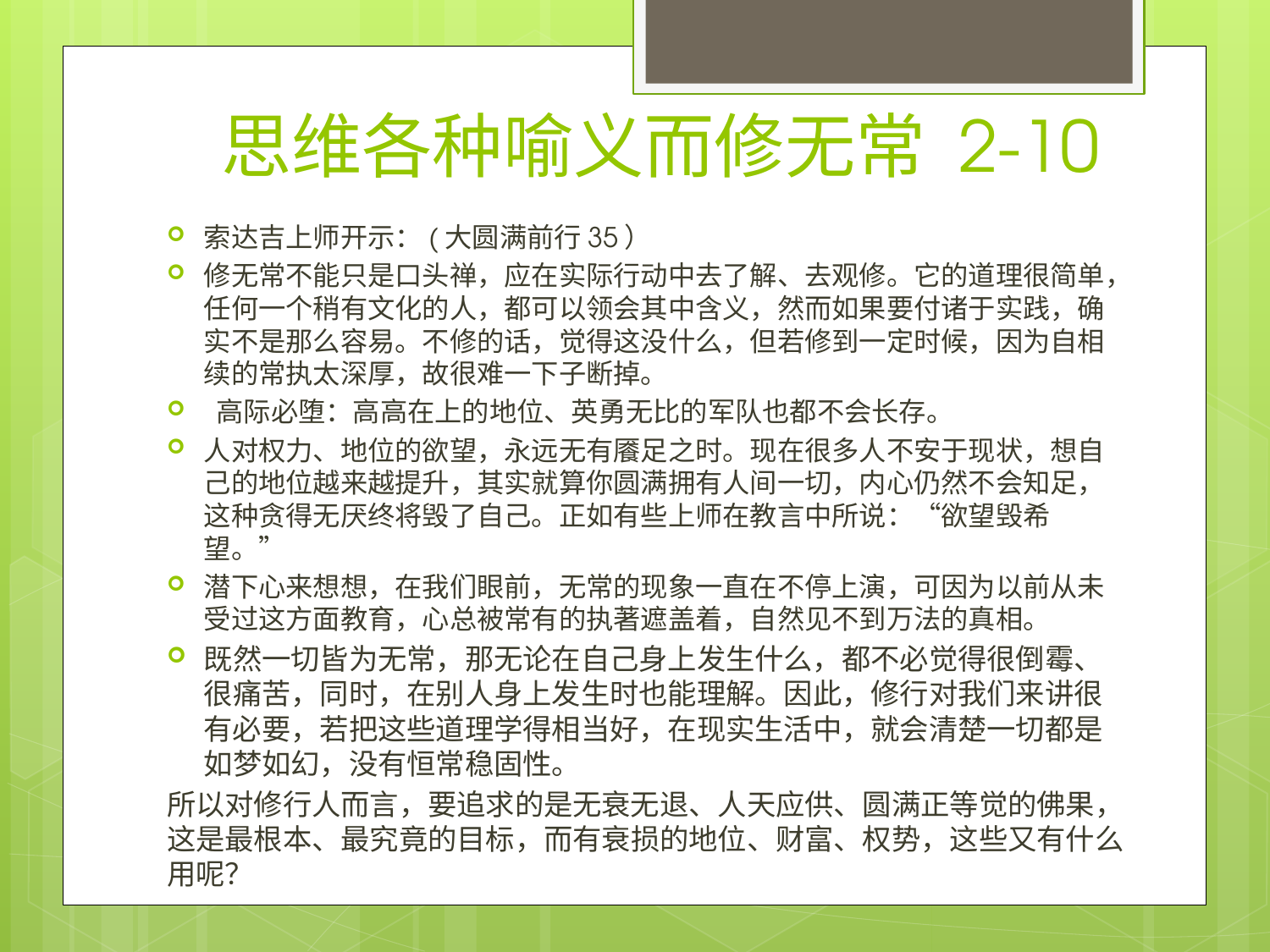

# 思维各种喻义而修无常 2-10
索达吉上师开示：(大圆满前行35）
修无常不能只是口头禅，应在实际行动中去了解、去观修。它的道理很简单，任何一个稍有文化的人，都可以领会其中含义，然而如果要付诸于实践，确实不是那么容易。不修的话，觉得这没什么，但若修到一定时候，因为自相续的常执太深厚，故很难一下子断掉。
 高际必堕：高高在上的地位、英勇无比的军队也都不会长存。
人对权力、地位的欲望，永远无有餍足之时。现在很多人不安于现状，想自己的地位越来越提升，其实就算你圆满拥有人间一切，内心仍然不会知足，这种贪得无厌终将毁了自己。正如有些上师在教言中所说：“欲望毁希望。”
潜下心来想想，在我们眼前，无常的现象一直在不停上演，可因为以前从未受过这方面教育，心总被常有的执著遮盖着，自然见不到万法的真相。
既然一切皆为无常，那无论在自己身上发生什么，都不必觉得很倒霉、很痛苦，同时，在别人身上发生时也能理解。因此，修行对我们来讲很有必要，若把这些道理学得相当好，在现实生活中，就会清楚一切都是如梦如幻，没有恒常稳固性。
所以对修行人而言，要追求的是无衰无退、人天应供、圆满正等觉的佛果，这是最根本、最究竟的目标，而有衰损的地位、财富、权势，这些又有什么用呢？